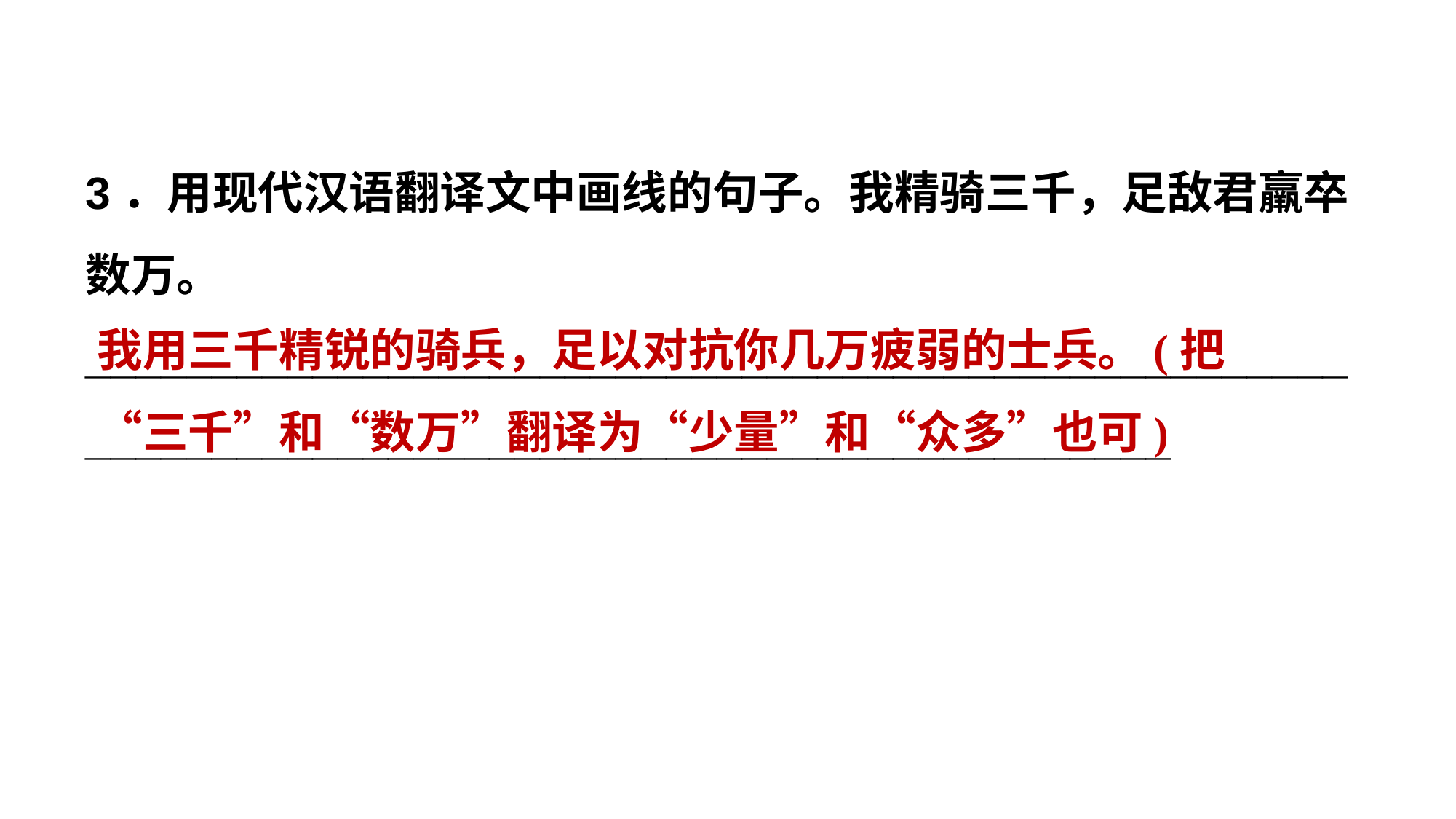

3．用现代汉语翻译文中画线的句子。我精骑三千，足敌君羸卒数万。
_____________________________________________________________________________________________
我用三千精锐的骑兵，足以对抗你几万疲弱的士兵。(把“三千”和“数万”翻译为“少量”和“众多”也可)